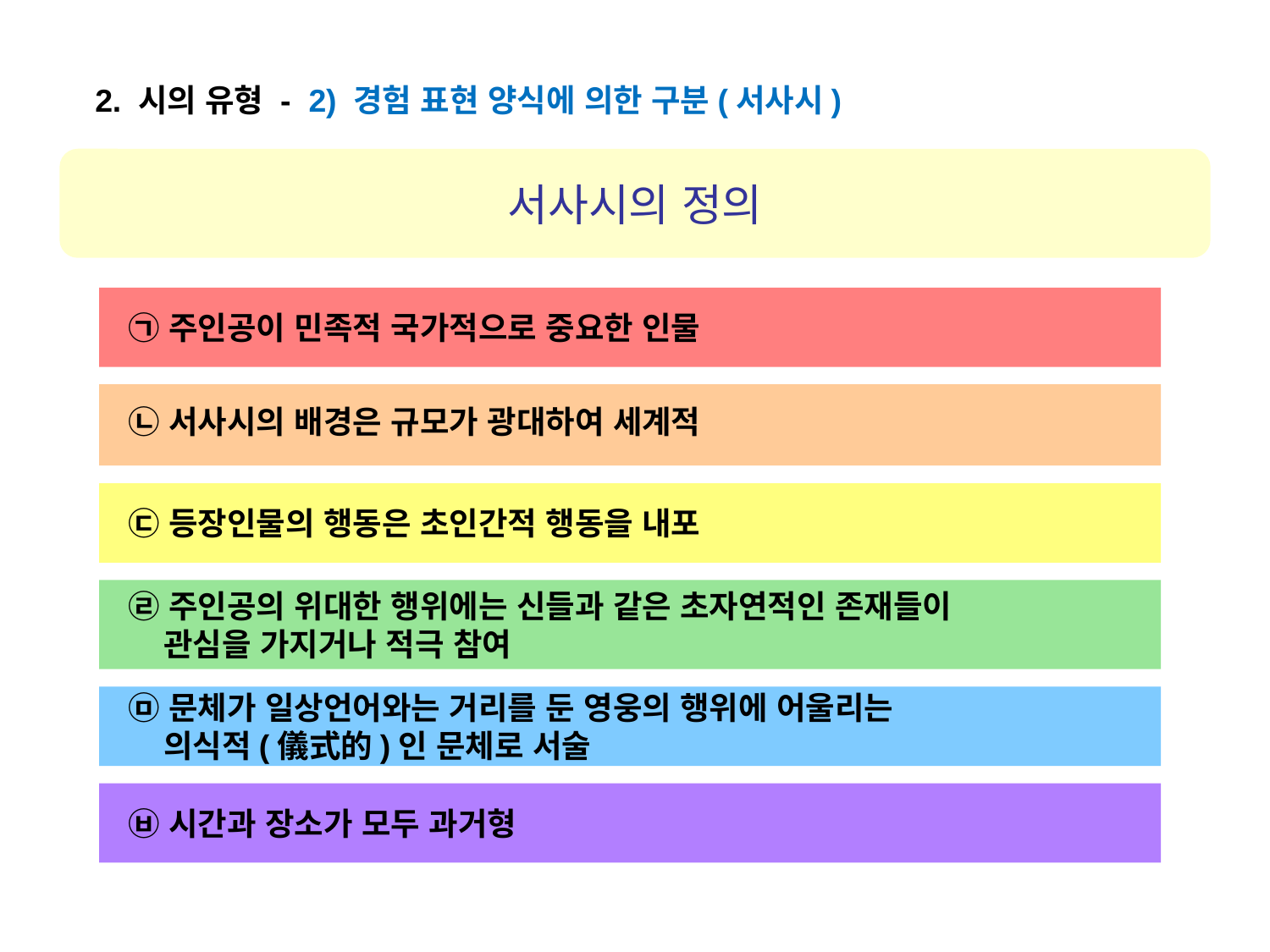

2. 시의 유형 -  2) 경험 표현 양식에 의한 구분(서사시)
서사시의 정의
 ㉠ 주인공이 민족적 국가적으로 중요한 인물
 ㉡ 서사시의 배경은 규모가 광대하여 세계적
 ㉢ 등장인물의 행동은 초인간적 행동을 내포
 ㉣ 주인공의 위대한 행위에는 신들과 같은 초자연적인 존재들이
     관심을 가지거나 적극 참여
 ㉤ 문체가 일상언어와는 거리를 둔 영웅의 행위에 어울리는
     의식적(儀式的)인 문체로 서술
 ㉥ 시간과 장소가 모두 과거형